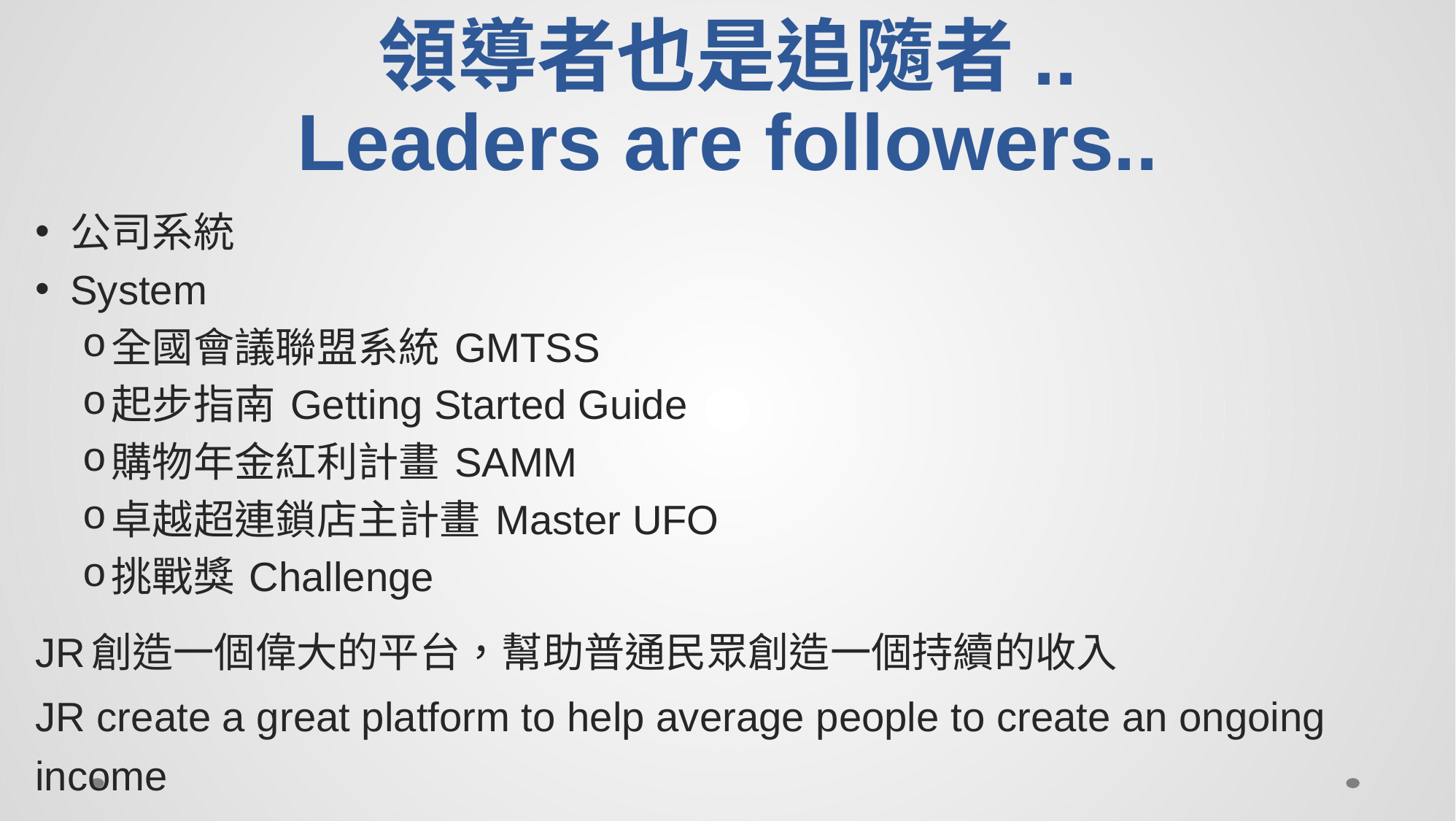

# 領導者也是追隨者.. Leaders are followers..
公司系統
System
全國會議聯盟系統 GMTSS
起步指南 Getting Started Guide
購物年金紅利計畫 SAMM
卓越超連鎖店主計畫 Master UFO
挑戰獎 Challenge
JR創造一個偉大的平台，幫助普通民眾創造一個持續的收入
JR create a great platform to help average people to create an ongoing income